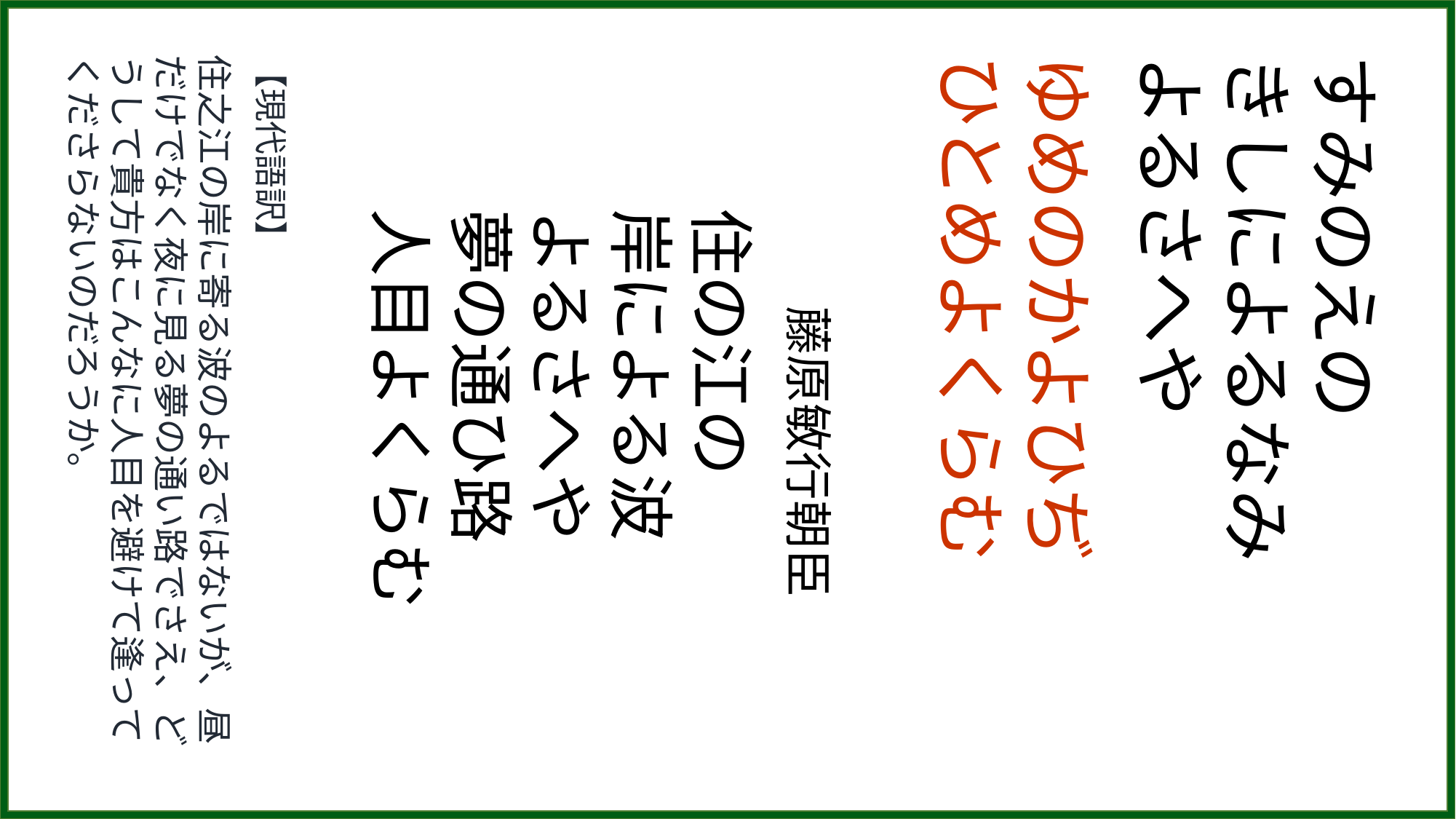

【現代語訳】

住之江の岸に寄る波のよるではないが、昼だけでなく夜に見る夢の通い路でさえ、どうして貴方はこんなに人目を避けて逢ってくださらないのだろうか。
　　藤原敏行朝臣

住の江の
岸による波
よるさへや
夢の通ひ路
人目よくらむ
ゆめのかよひぢ
ひとめよくらむ
すみのえの
きしによるなみ
よるさへや